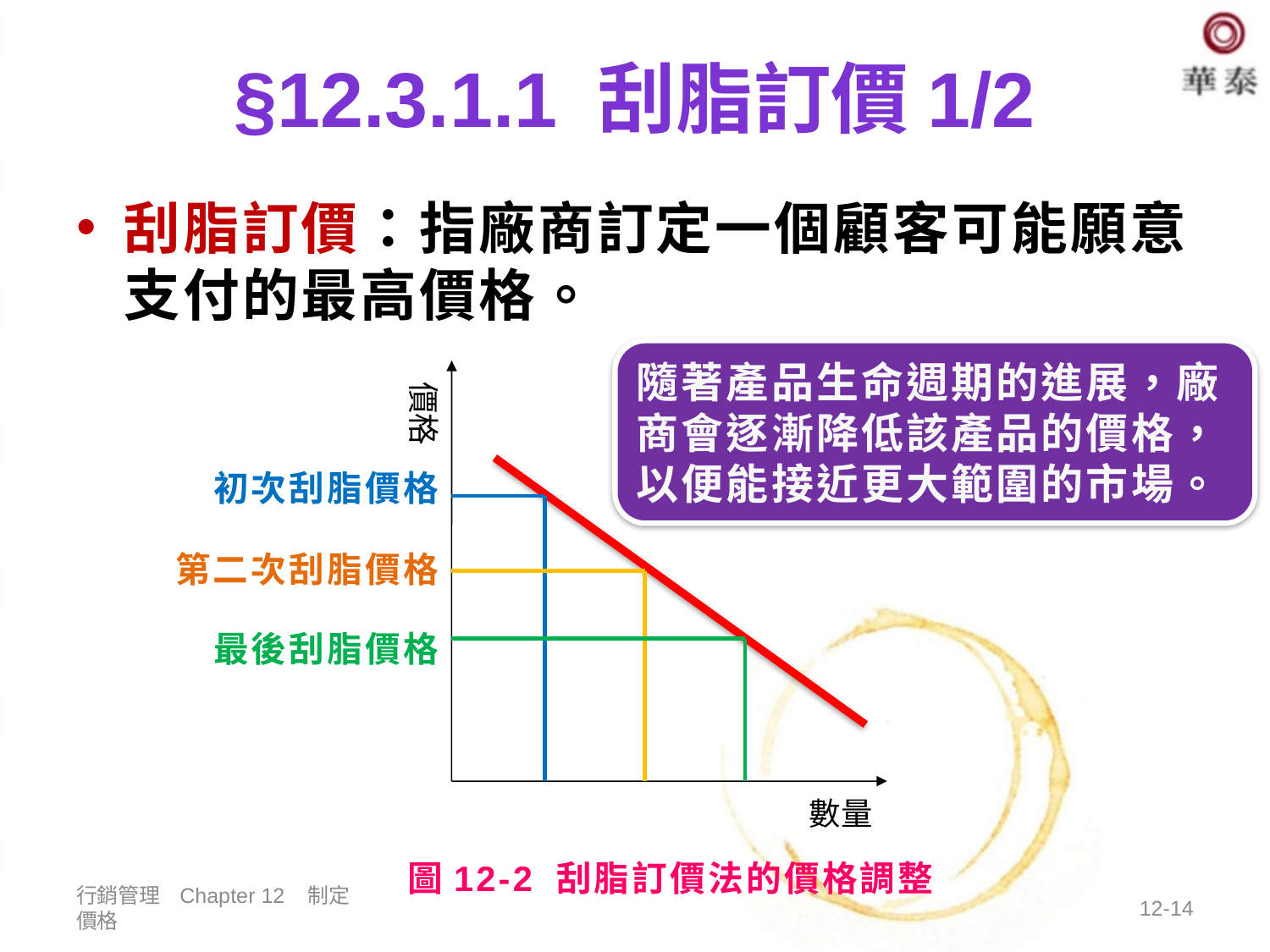

# §12.3.1.1 刮脂訂價1/2
刮脂訂價：指廠商訂定一個顧客可能願意支付的最高價格。
隨著產品生命週期的進展，廠商會逐漸降低該產品的價格，以便能接近更大範圍的市場。

價格

數量
初次刮脂價格
第二次刮脂價格
最後刮脂價格
圖12-2 刮脂訂價法的價格調整
行銷管理   Chapter 12   制定價格
12-14